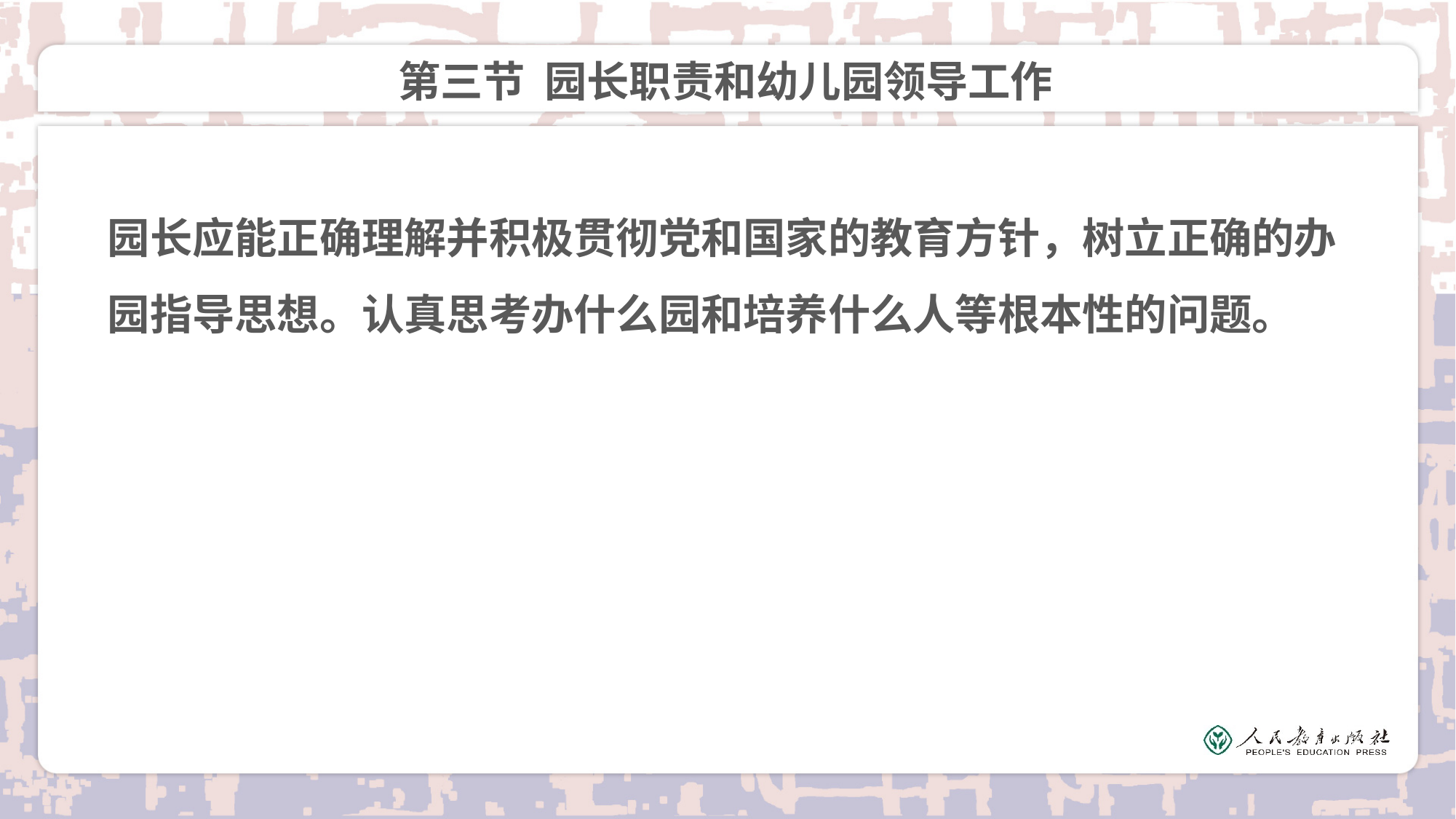

# 第三节  园长职责和幼儿园领导工作
园长应能正确理解并积极贯彻党和国家的教育方针，树立正确的办园指导思想。认真思考办什么园和培养什么人等根本性的问题。